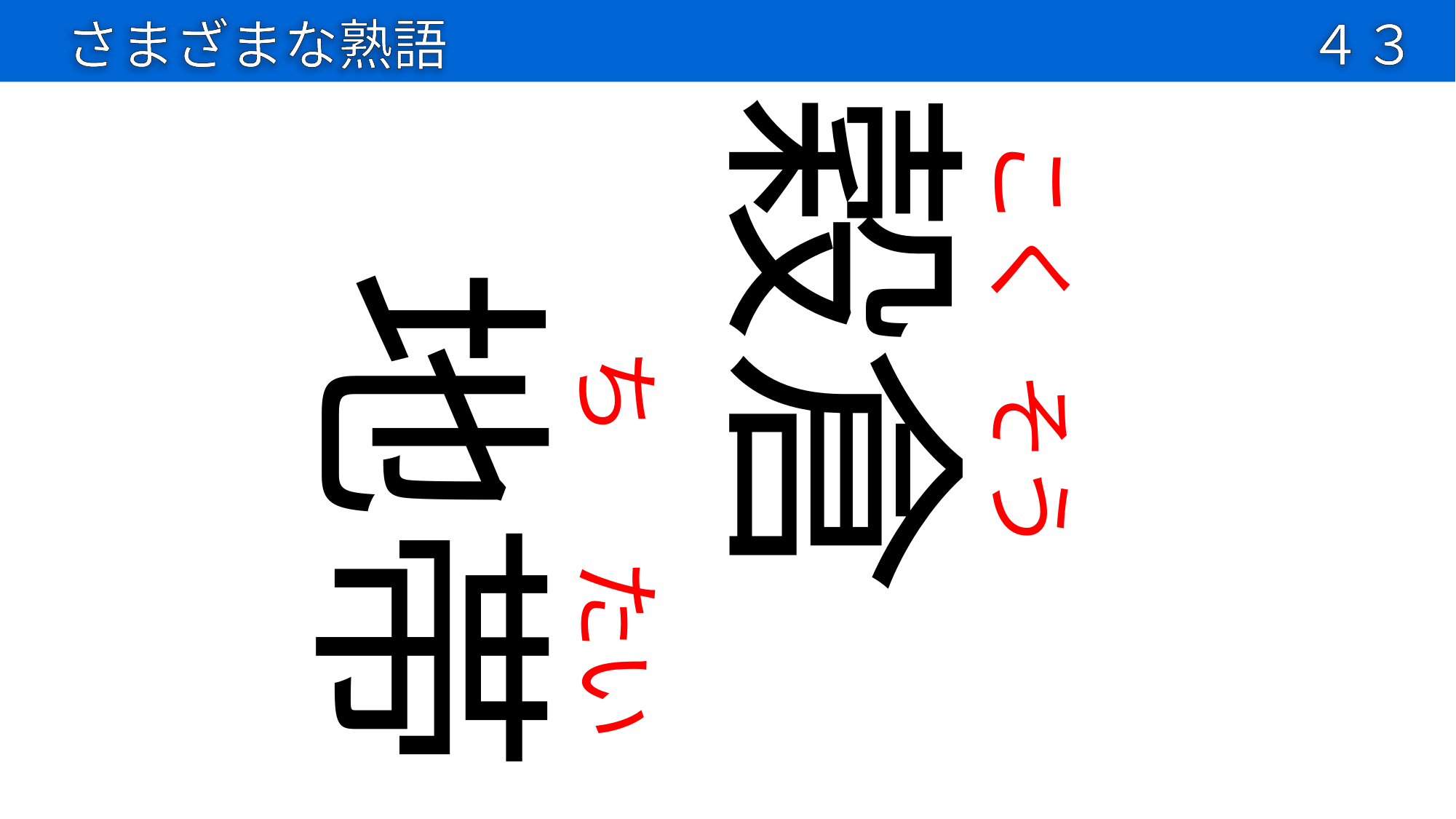

さまざまな熟語
４３
穀倉
こく
地帯
ち
そう
たい